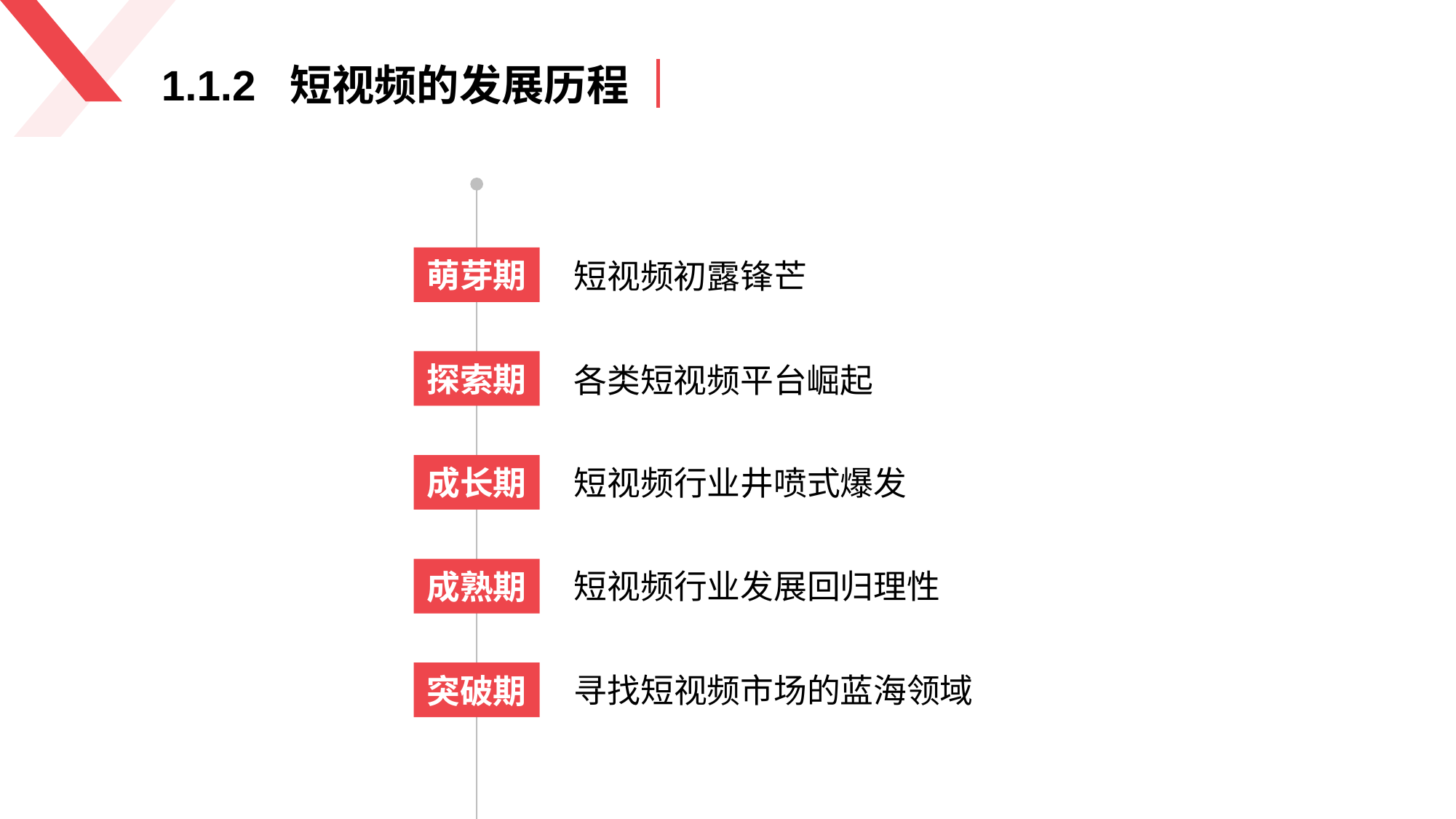

1.1.2  短视频的发展历程

萌芽期
短视频初露锋芒

探索期
各类短视频平台崛起

成长期
短视频行业井喷式爆发

成熟期
短视频行业发展回归理性

突破期
寻找短视频市场的蓝海领域